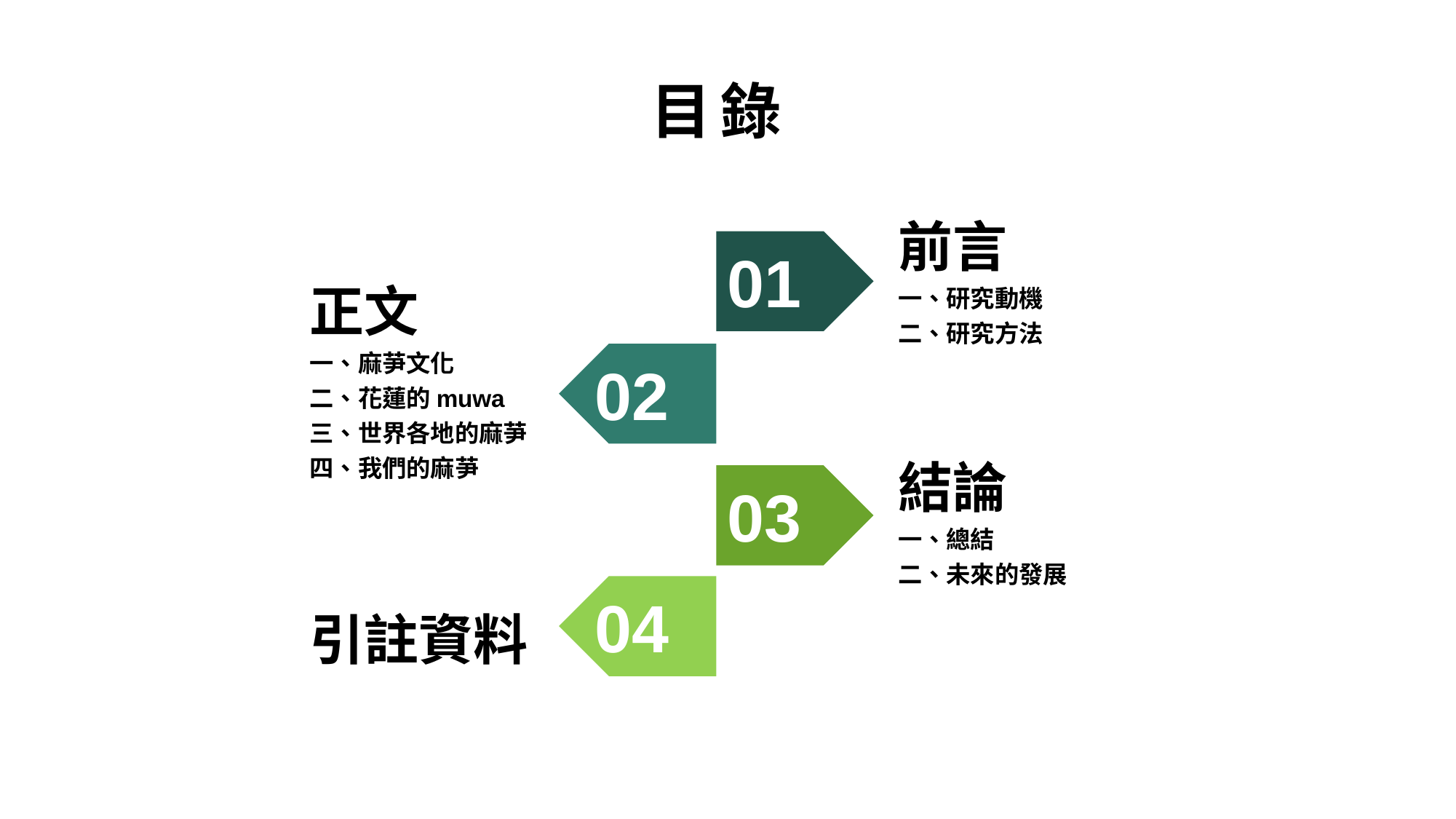

目錄
前言
一、研究動機
二、研究方法
01
正文
一、麻芛文化
二、花蓮的muwa
三、世界各地的麻芛
四、我們的麻芛
02
結論
一、總結
二、未來的發展
03
04
引註資料